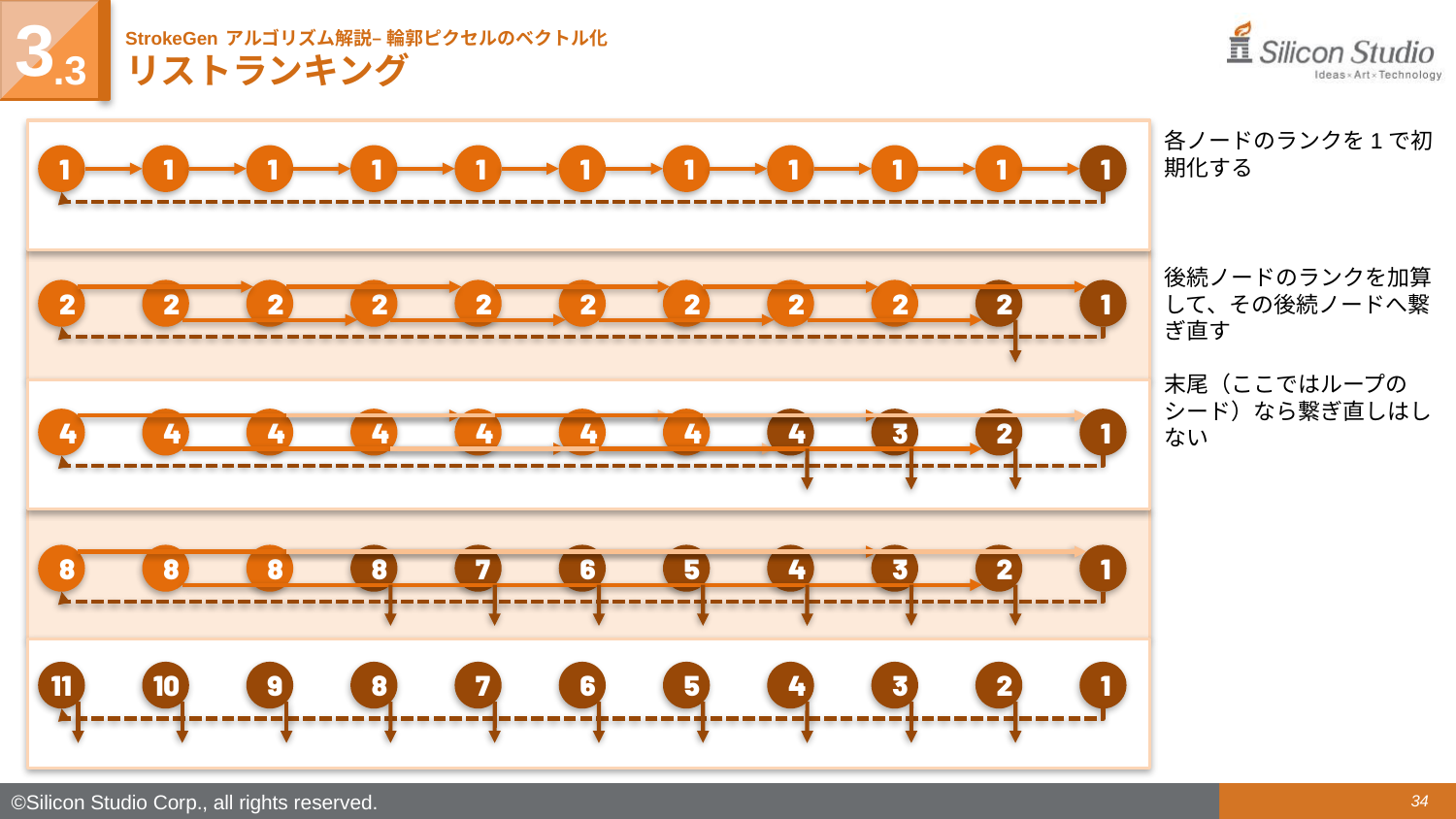

3
# StrokeGen アルゴリズム解説– 輪郭ピクセルのベクトル化 リストランキング
.3
各ノードのランクを1で初期化する

1
1
1
1
1
1
1
1
1
1
1

後続ノードのランクを加算して、その後続ノードへ繋ぎ直す

末尾（ここではループのシード）なら繋ぎ直しはしない
2
2
2
2
2
2
2
2
2
2
1

4
4
4
4
4
4
4
4
3
2
1

3
8
8
8
8
7
6
5
4
2
1

11
10
3

9
8
7
6
5
4
2
1